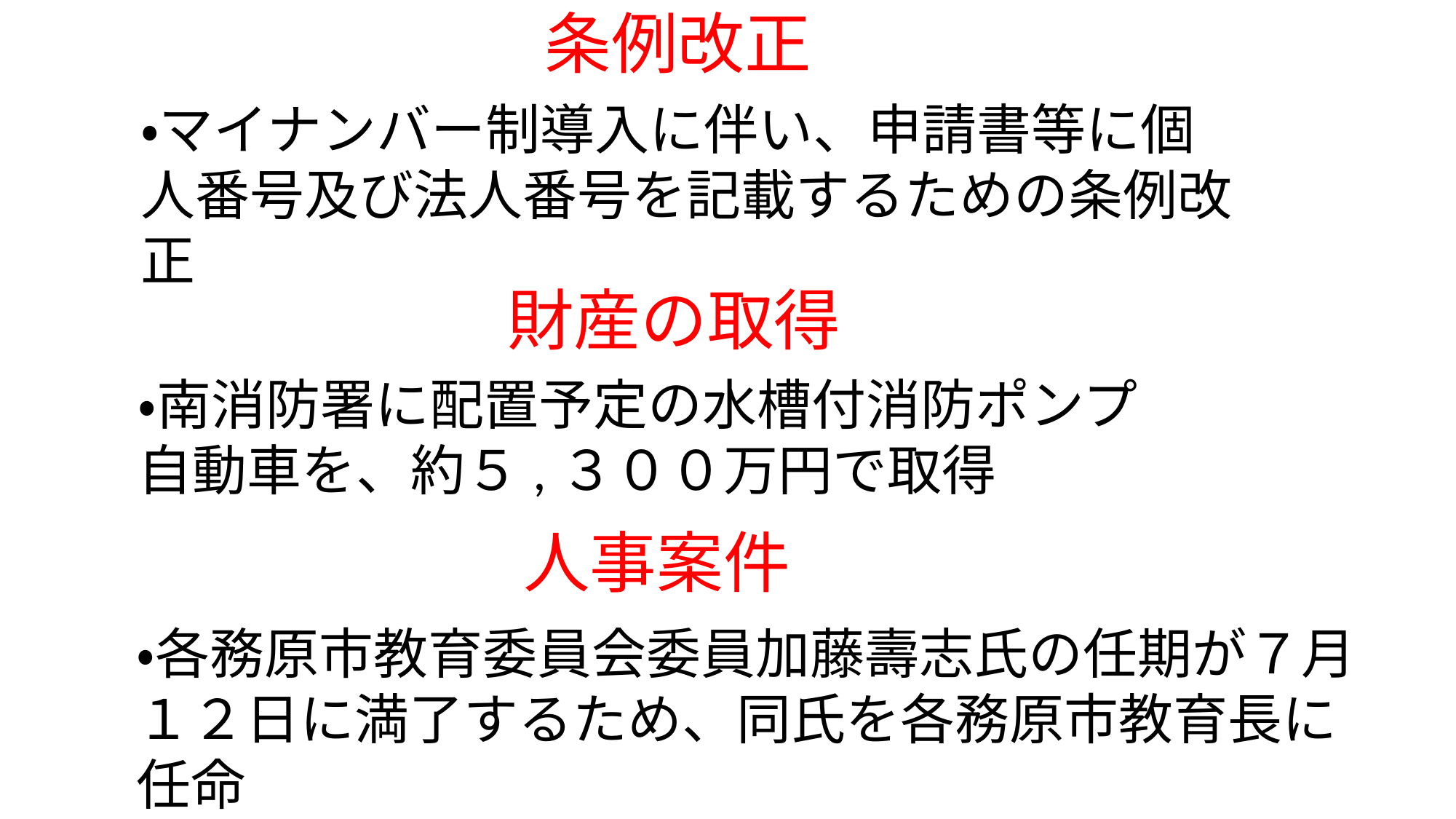

# 条例改正
・マイナンバー制導入に伴い、申請書等に個人番号及び法人番号を記載するための条例改正
財産の取得
・南消防署に配置予定の水槽付消防ポンプ自動車を、約５,３００万円で取得
人事案件
・各務原市教育委員会委員加藤壽志氏の任期が７月
１２日に満了するため、同氏を各務原市教育長に任命